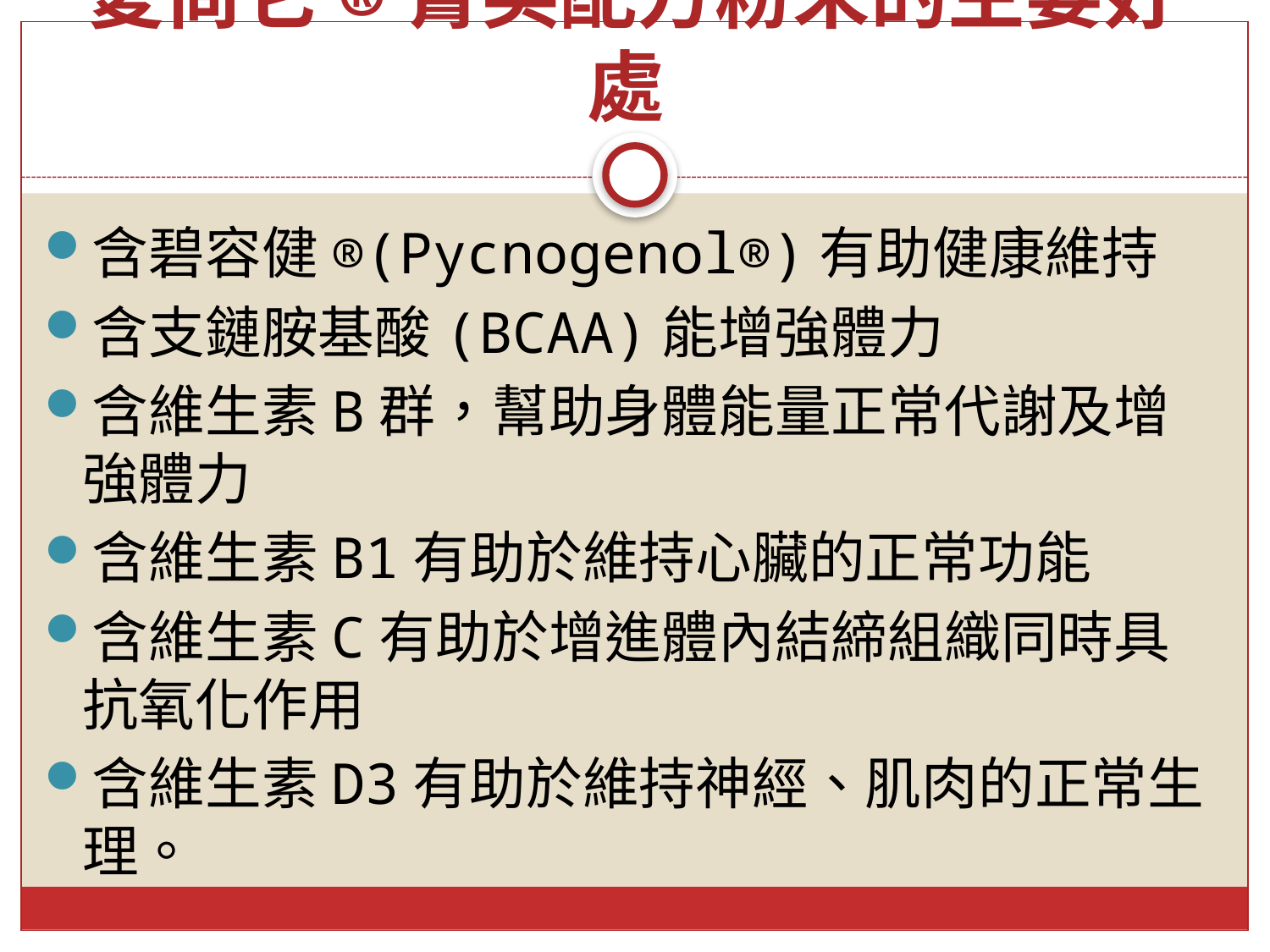

愛尚它®菁英配方粉末的主要好處
含碧容健®(Pycnogenol®)有助健康維持
含支鏈胺基酸(BCAA)能增強體力
含維生素B群，幫助身體能量正常代謝及增強體力
含維生素B1有助於維持心臟的正常功能
含維生素C有助於增進體內結締組織同時具抗氧化作用
含維生素D3有助於維持神經、肌肉的正常生理。